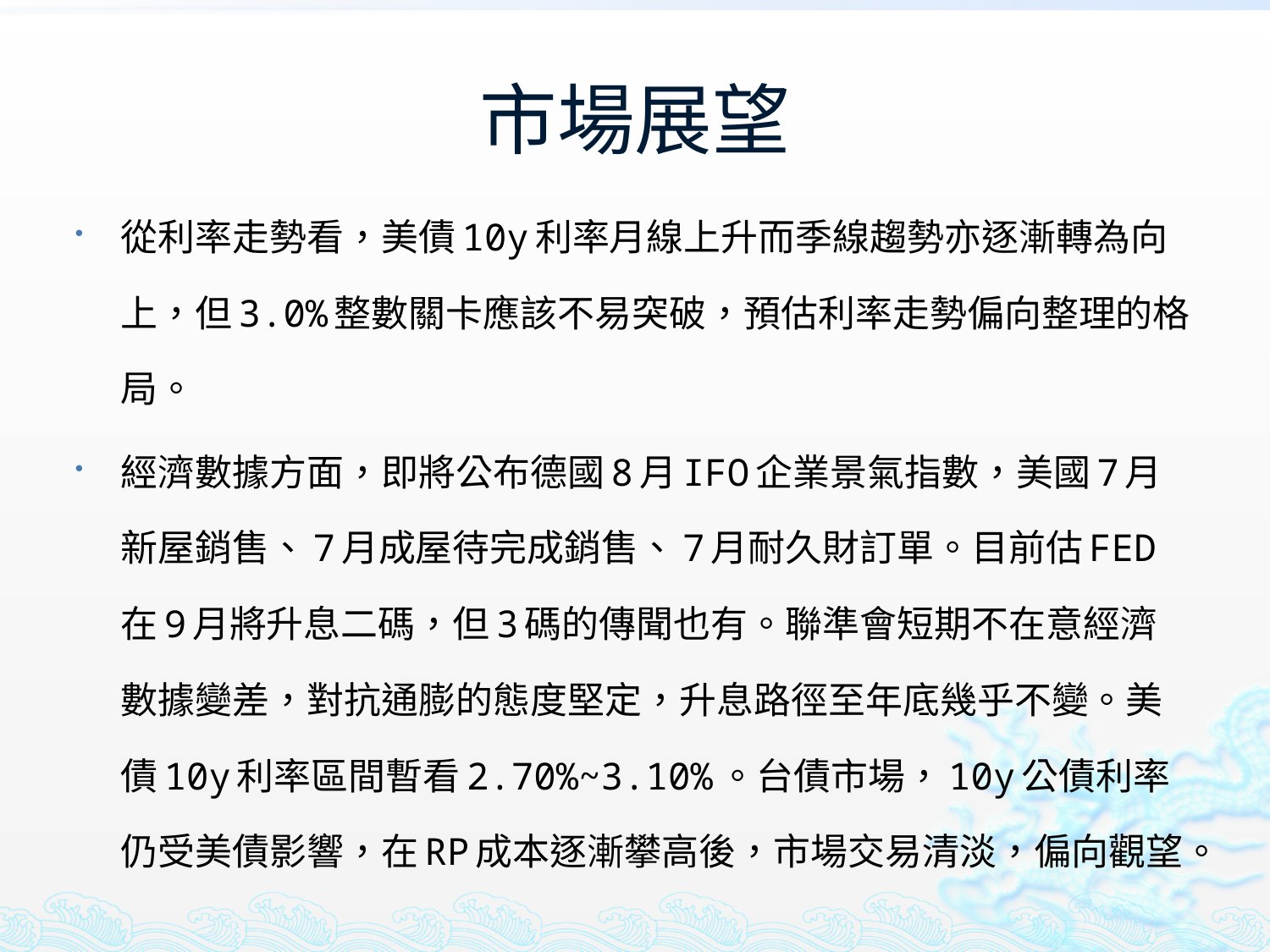

# 市場展望
從利率走勢看，美債10y利率月線上升而季線趨勢亦逐漸轉為向上，但3.0%整數關卡應該不易突破，預估利率走勢偏向整理的格局。
經濟數據方面，即將公布德國8月IFO企業景氣指數，美國7月新屋銷售、7月成屋待完成銷售、7月耐久財訂單。目前估FED在9月將升息二碼，但3碼的傳聞也有。聯準會短期不在意經濟數據變差，對抗通膨的態度堅定，升息路徑至年底幾乎不變。美債10y利率區間暫看2.70%~3.10%。台債市場，10y公債利率仍受美債影響，在RP成本逐漸攀高後，市場交易清淡，偏向觀望。